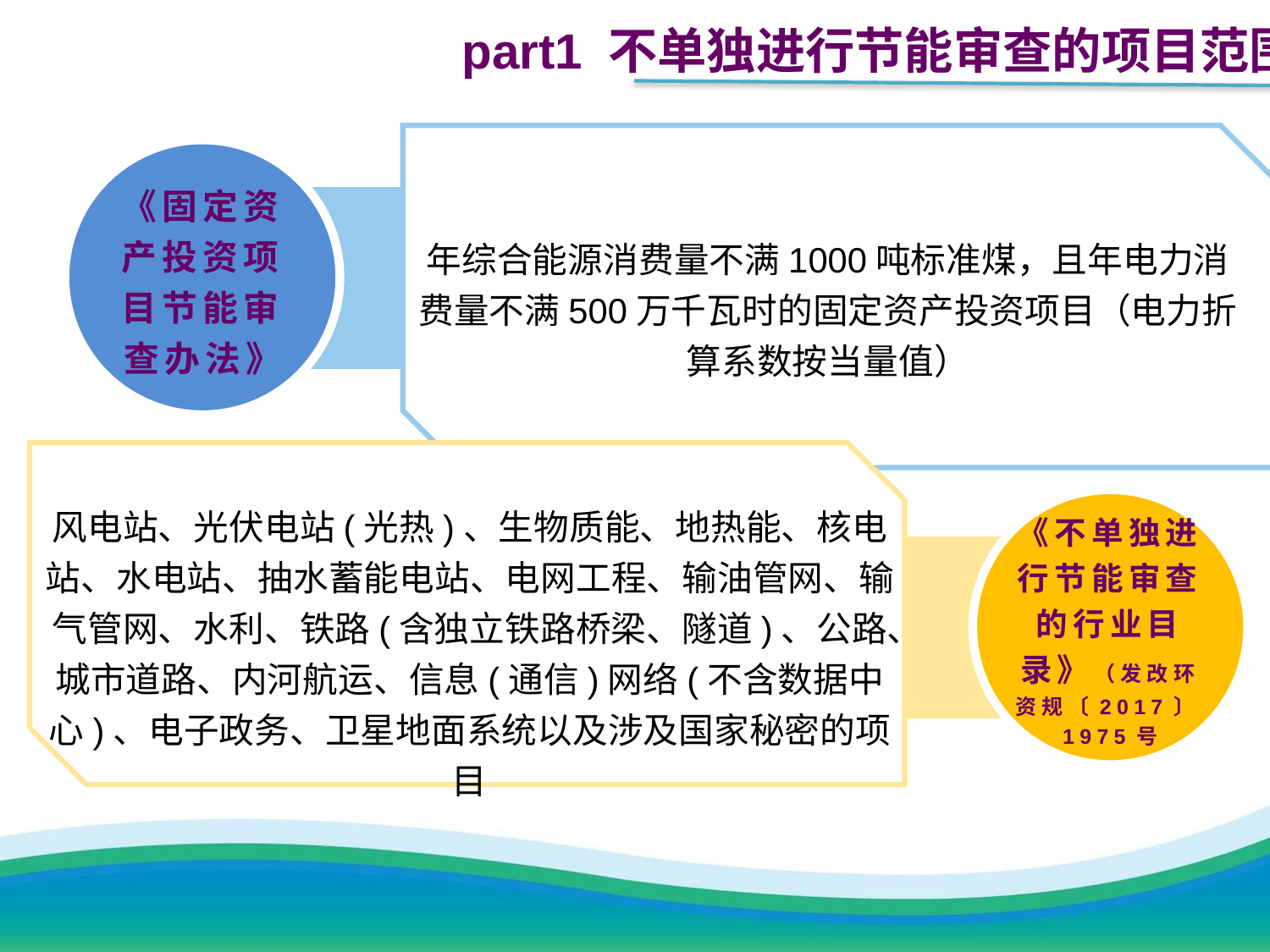

part1 不单独进行节能审查的项目范围

《固定资产投资项目节能审查办法》

年综合能源消费量不满1000吨标准煤，且年电力消费量不满500万千瓦时的固定资产投资项目（电力折算系数按当量值）

《不单独进行节能审查的行业目录》（发改环资规〔2017〕1975号
风电站、光伏电站(光热)、生物质能、地热能、核电站、水电站、抽水蓄能电站、电网工程、输油管网、输气管网、水利、铁路(含独立铁路桥梁、隧道)、公路、城市道路、内河航运、信息(通信)网络(不含数据中心)、电子政务、卫星地面系统以及涉及国家秘密的项目

【释义】节能审查项目范围的规定。